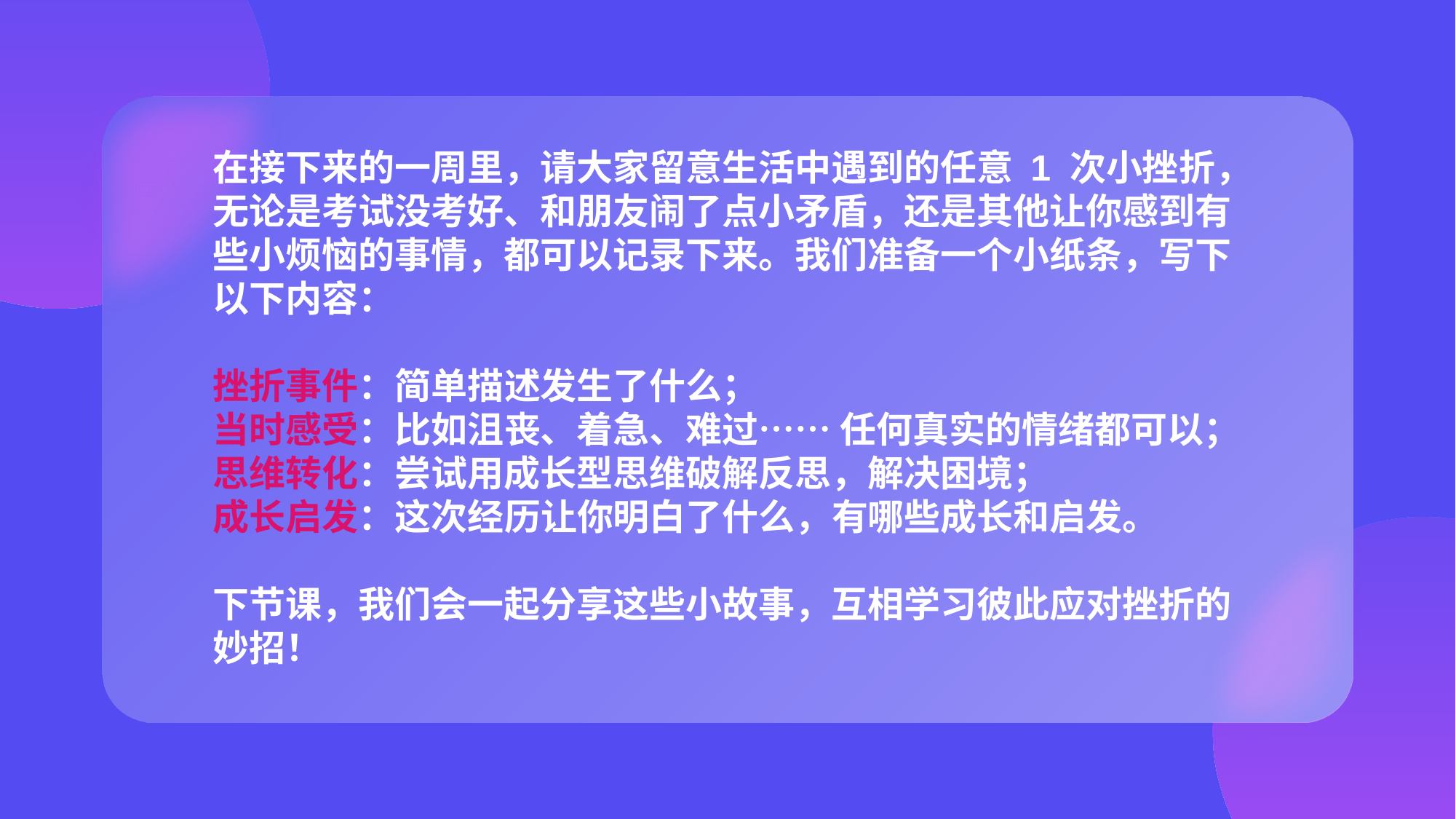

在接下来的一周里，请大家留意生活中遇到的任意 1 次小挫折，无论是考试没考好、和朋友闹了点小矛盾，还是其他让你感到有些小烦恼的事情，都可以记录下来。我们准备一个小纸条，写下以下内容：​

挫折事件：简单描述发生了什么；​
当时感受：比如沮丧、着急、难过…… 任何真实的情绪都可以；​
思维转化：尝试用成长型思维破解反思，解决困境；​
成长启发：这次经历让你明白了什么，有哪些成长和启发。​

下节课，我们会一起分享这些小故事，互相学习彼此应对挫折的妙招！